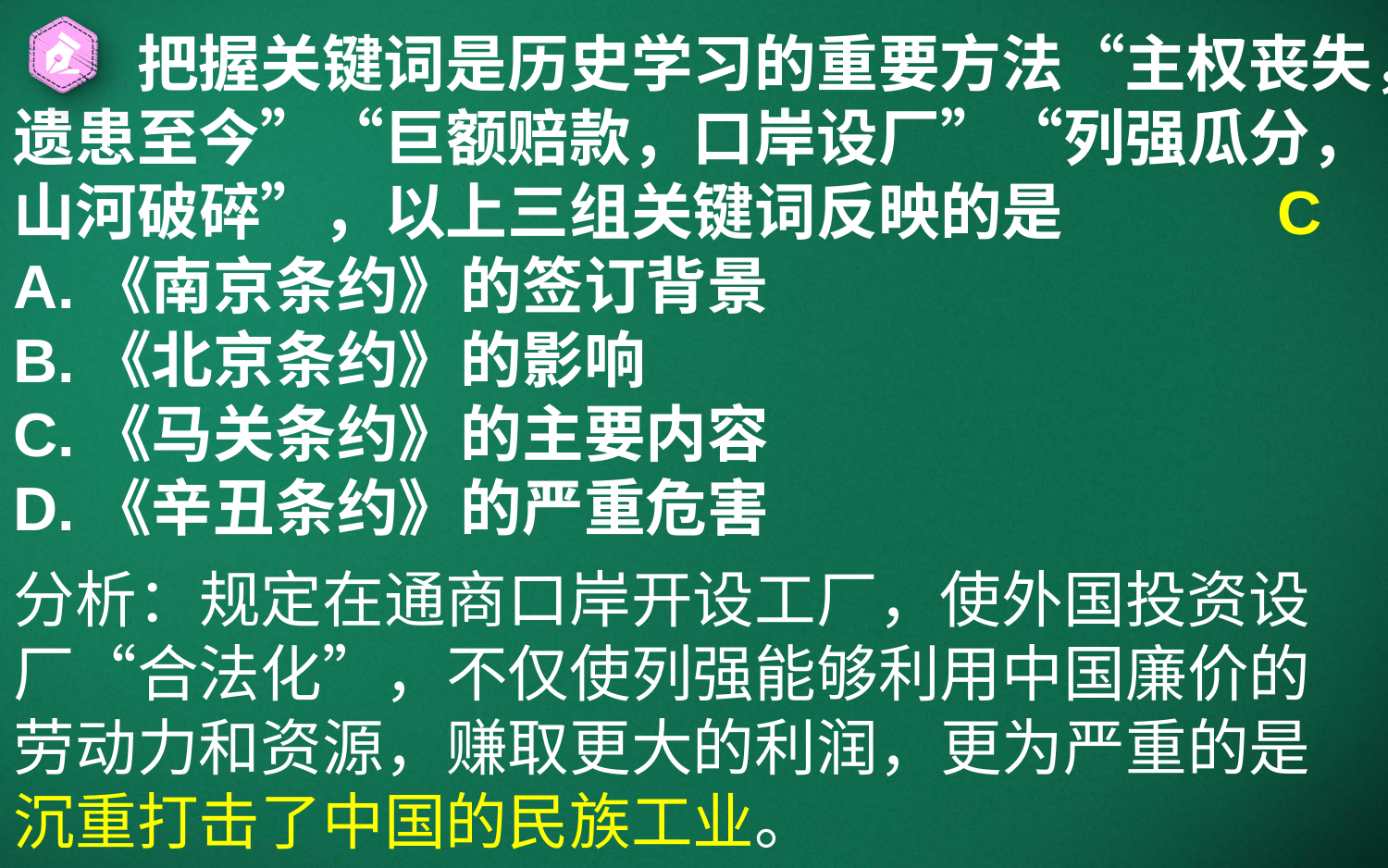

把握关键词是历史学习的重要方法“主权丧失，遗患至今”“巨额赔款，口岸设厂”“列强瓜分，山河破碎”，以上三组关键词反映的是
A.《南京条约》的签订背景
B.《北京条约》的影响
C.《马关条约》的主要内容
D.《辛丑条约》的严重危害

C
分析：规定在通商口岸开设工厂，使外国投资设厂“合法化”，不仅使列强能够利用中国廉价的劳动力和资源，赚取更大的利润，更为严重的是沉重打击了中国的民族工业。